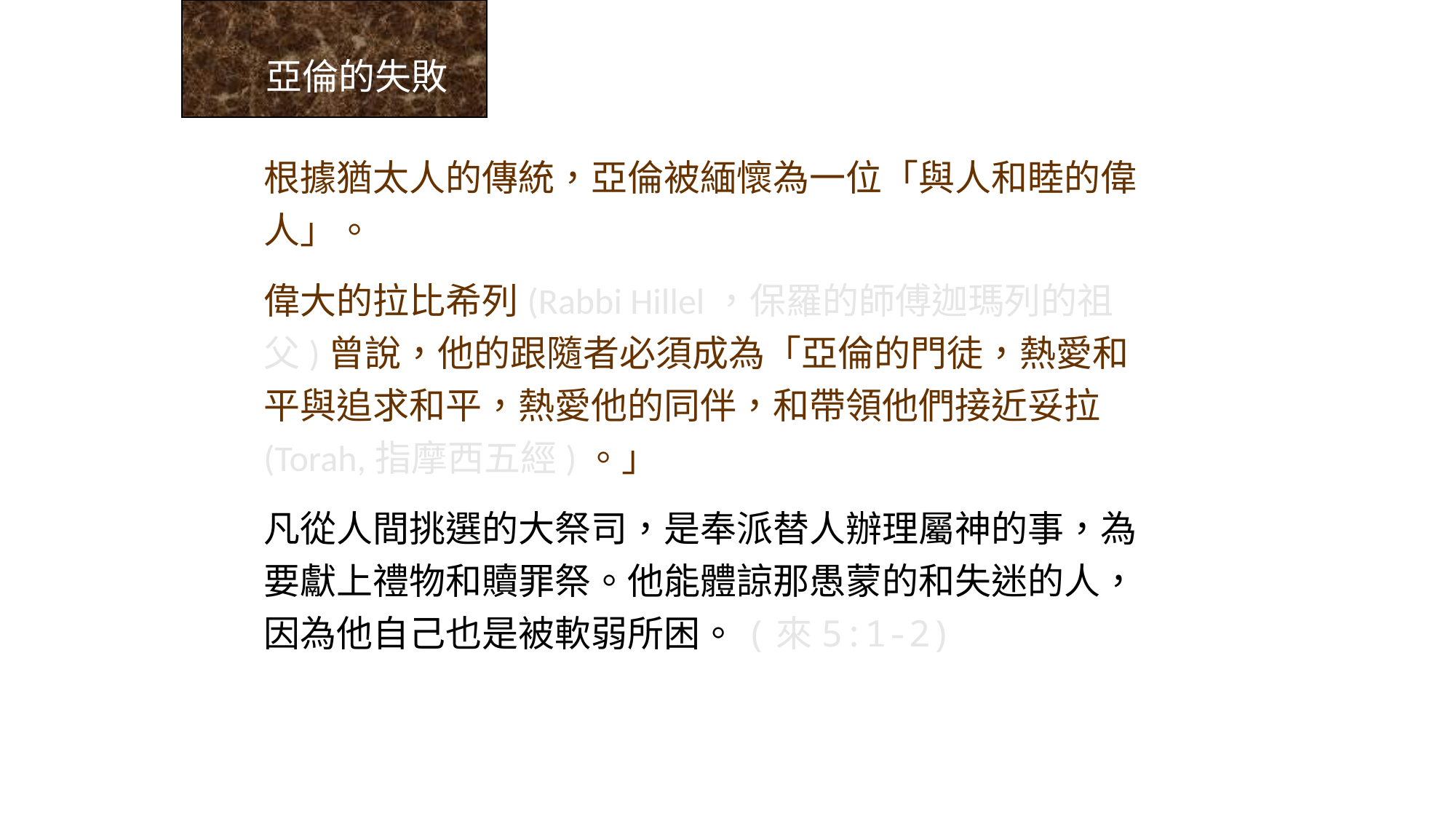

亞倫的失敗
根據猶太人的傳統，亞倫被緬懷為一位「與人和睦的偉人」。
偉大的拉比希列(Rabbi Hillel，保羅的師傅迦瑪列的祖父)曾說，他的跟隨者必須成為「亞倫的門徒，熱愛和平與追求和平，熱愛他的同伴，和帶領他們接近妥拉(Torah,指摩西五經)。」
凡從人間挑選的大祭司，是奉派替人辦理屬神的事，為要獻上禮物和贖罪祭。他能體諒那愚蒙的和失迷的人，因為他自己也是被軟弱所困。(來5:1-2)